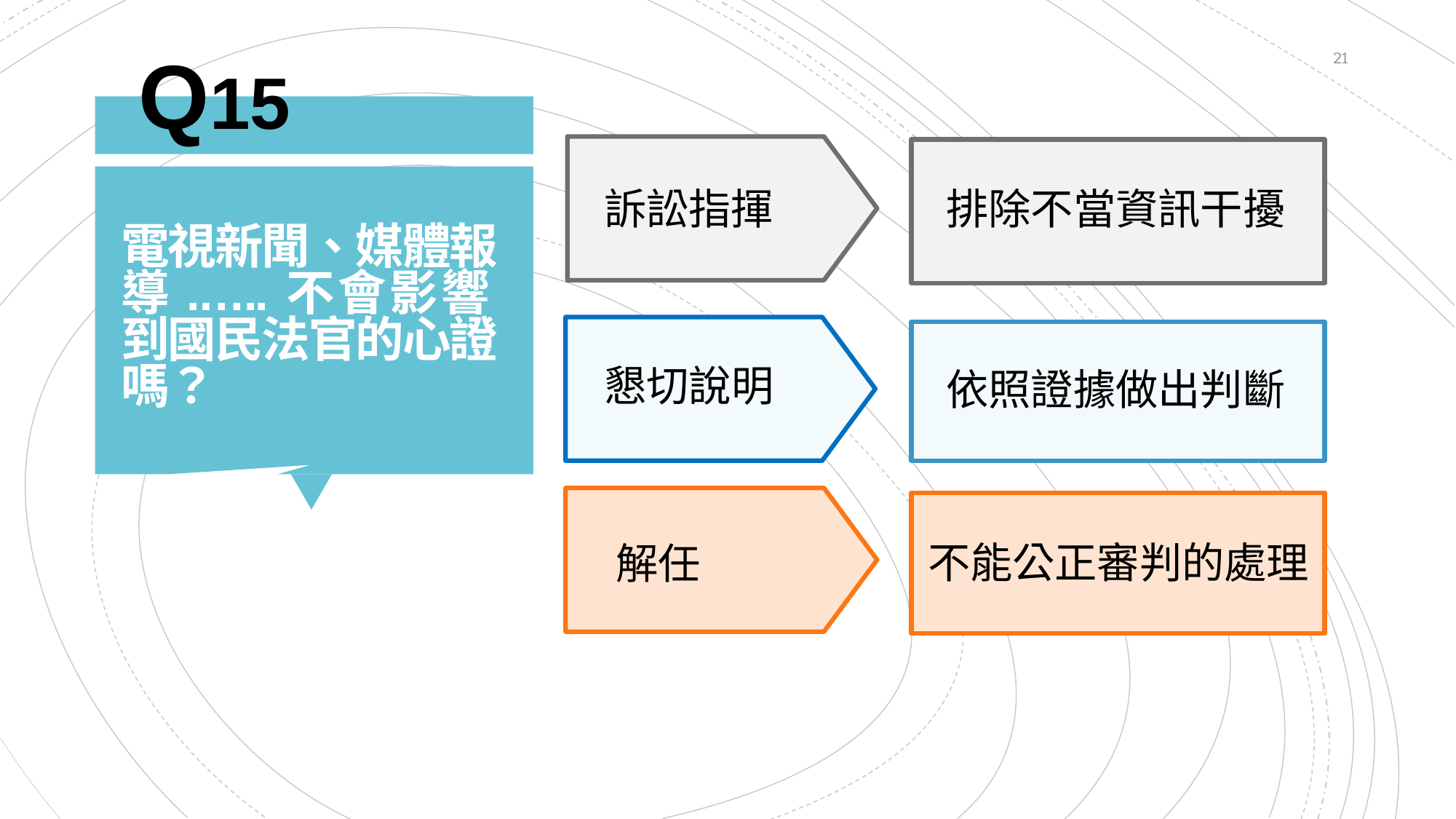

Q15
21

訴訟指揮
排除不當資訊干擾
# 電視新聞、媒體報導.…..不會影響 到國民法官的心證嗎？

懇切說明
依照證據做出判斷

不能公正審判的處理
解任